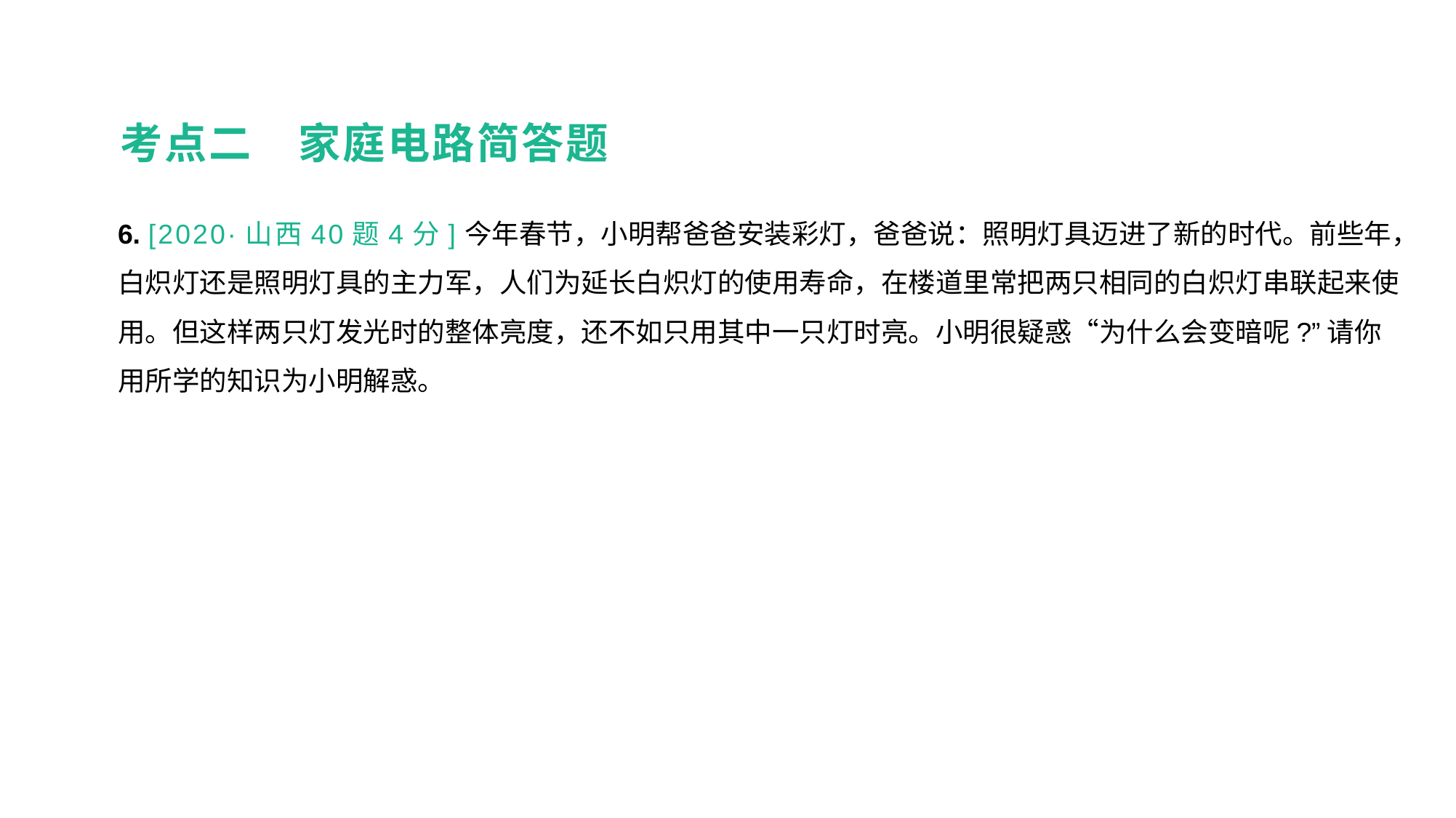

考点二　家庭电路简答题
6. [2020·山西40题4分]今年春节，小明帮爸爸安装彩灯，爸爸说：照明灯具迈进了新的时代。前些年，白炽灯还是照明灯具的主力军，人们为延长白炽灯的使用寿命，在楼道里常把两只相同的白炽灯串联起来使用。但这样两只灯发光时的整体亮度，还不如只用其中一只灯时亮。小明很疑惑“为什么会变暗呢?”请你用所学的知识为小明解惑。
真题回顾 把握考向